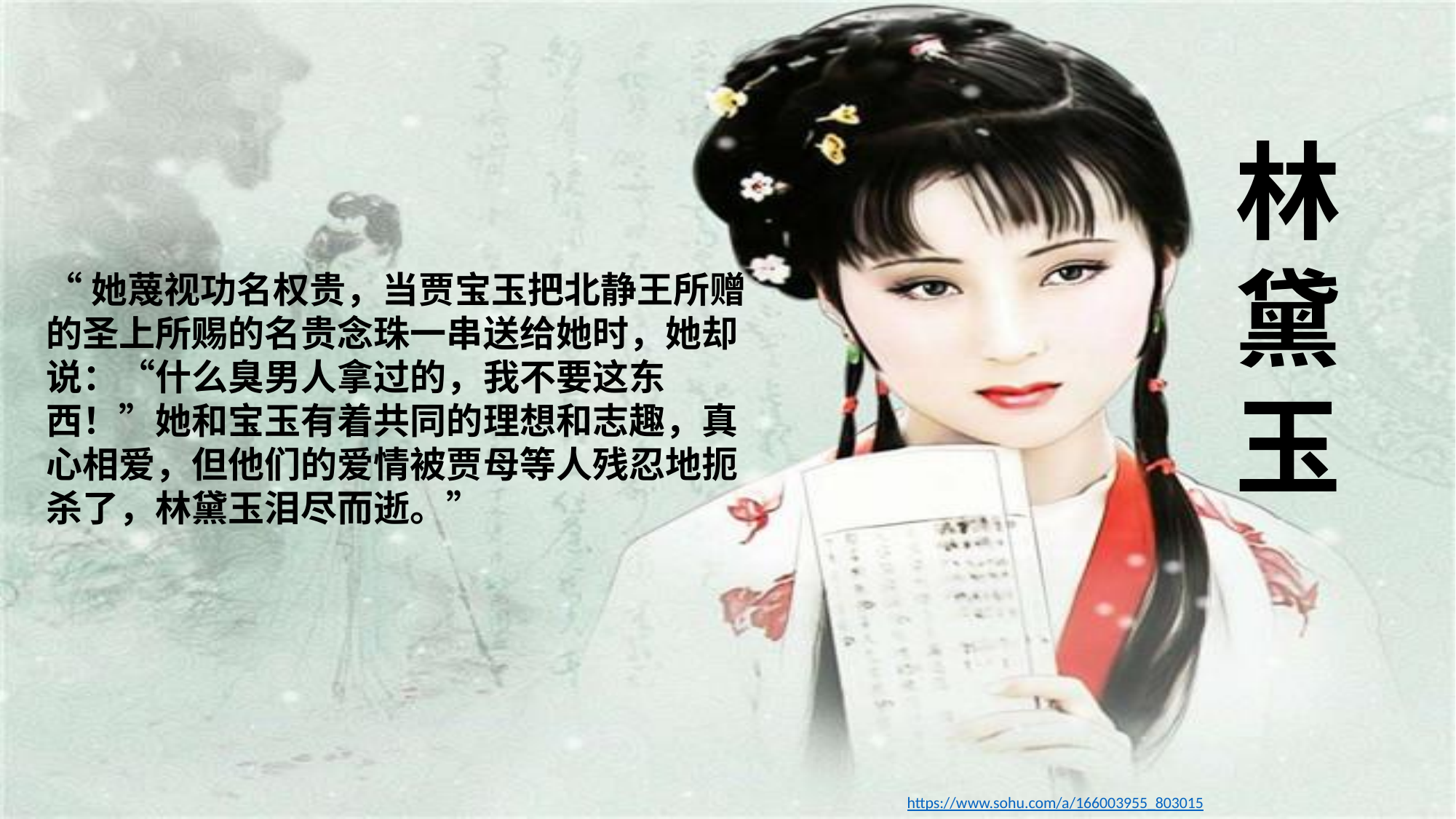

林黛玉

“她蔑视功名权贵，当贾宝玉把北静王所赠的圣上所赐的名贵念珠一串送给她时，她却说：“什么臭男人拿过的，我不要这东西！”她和宝玉有着共同的理想和志趣，真心相爱，但他们的爱情被贾母等人残忍地扼杀了，林黛玉泪尽而逝。”
https://www.sohu.com/a/166003955_803015